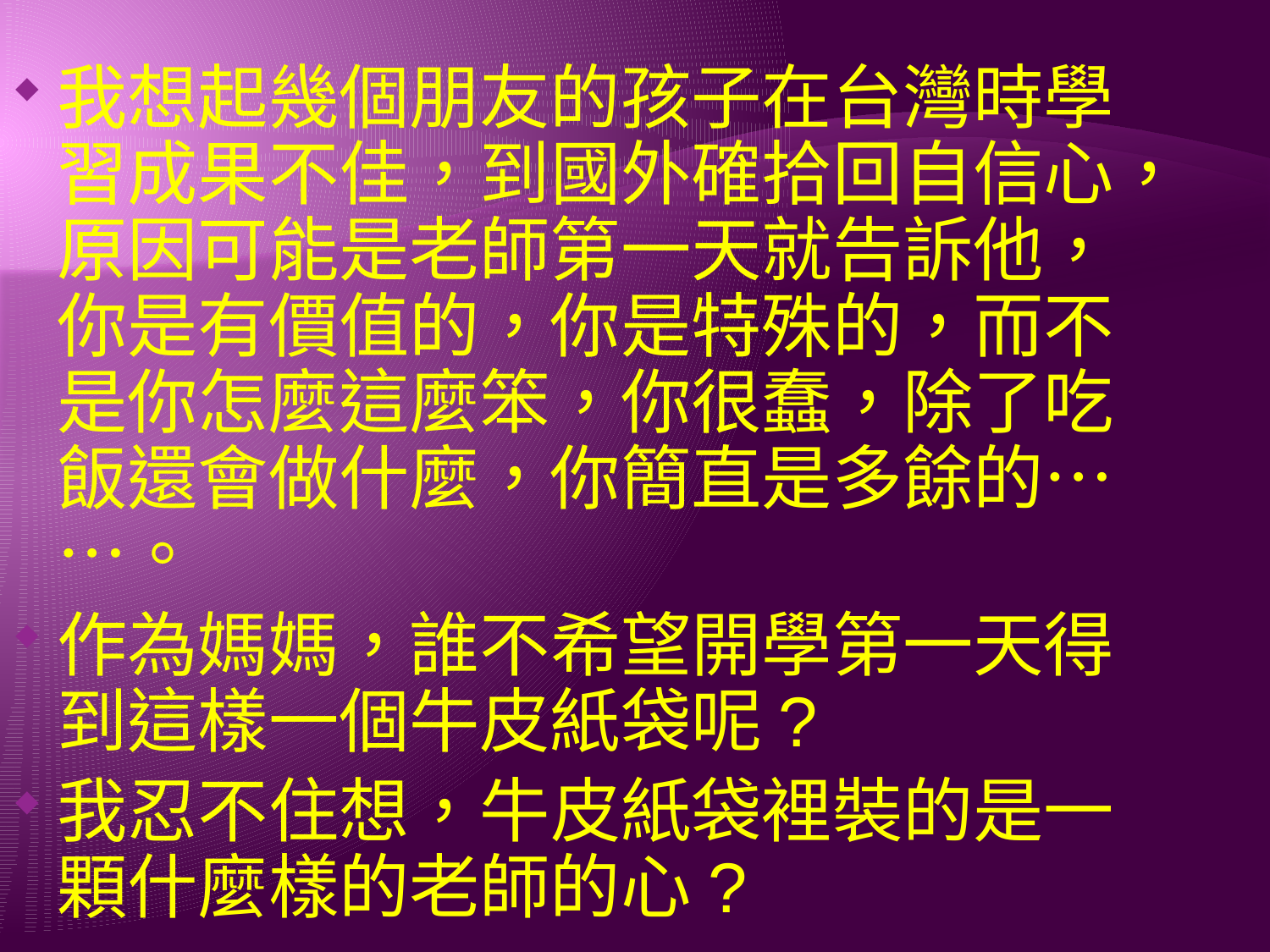

我想起幾個朋友的孩子在台灣時學習成果不佳，到國外確拾回自信心，原因可能是老師第一天就告訴他，你是有價值的，你是特殊的，而不是你怎麼這麼笨，你很蠢，除了吃飯還會做什麼，你簡直是多餘的……。
作為媽媽，誰不希望開學第一天得到這樣一個牛皮紙袋呢?
我忍不住想，牛皮紙袋裡裝的是一顆什麼樣的老師的心?